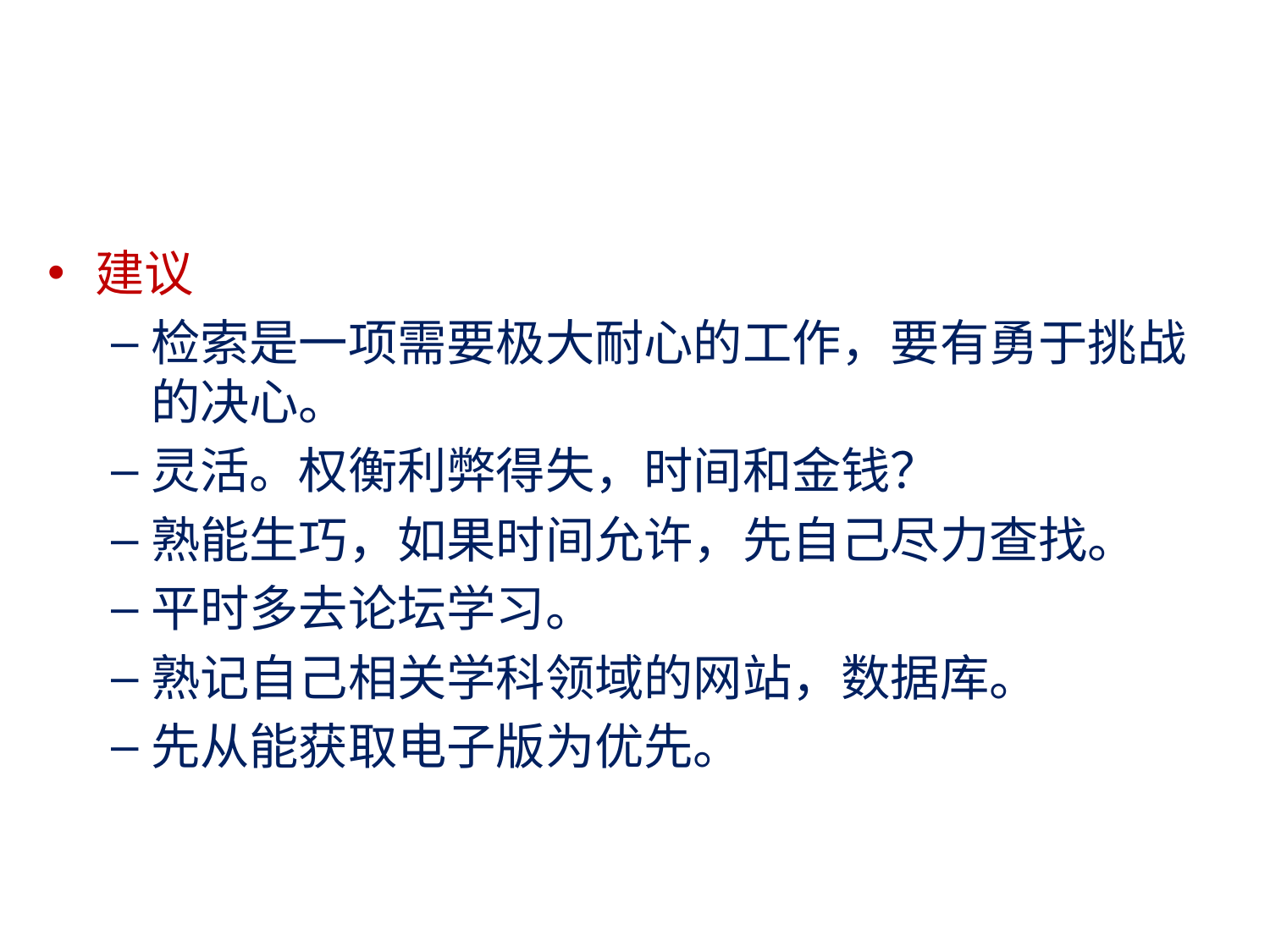

建议
检索是一项需要极大耐心的工作，要有勇于挑战的决心。
灵活。权衡利弊得失，时间和金钱？
熟能生巧，如果时间允许，先自己尽力查找。
平时多去论坛学习。
熟记自己相关学科领域的网站，数据库。
先从能获取电子版为优先。